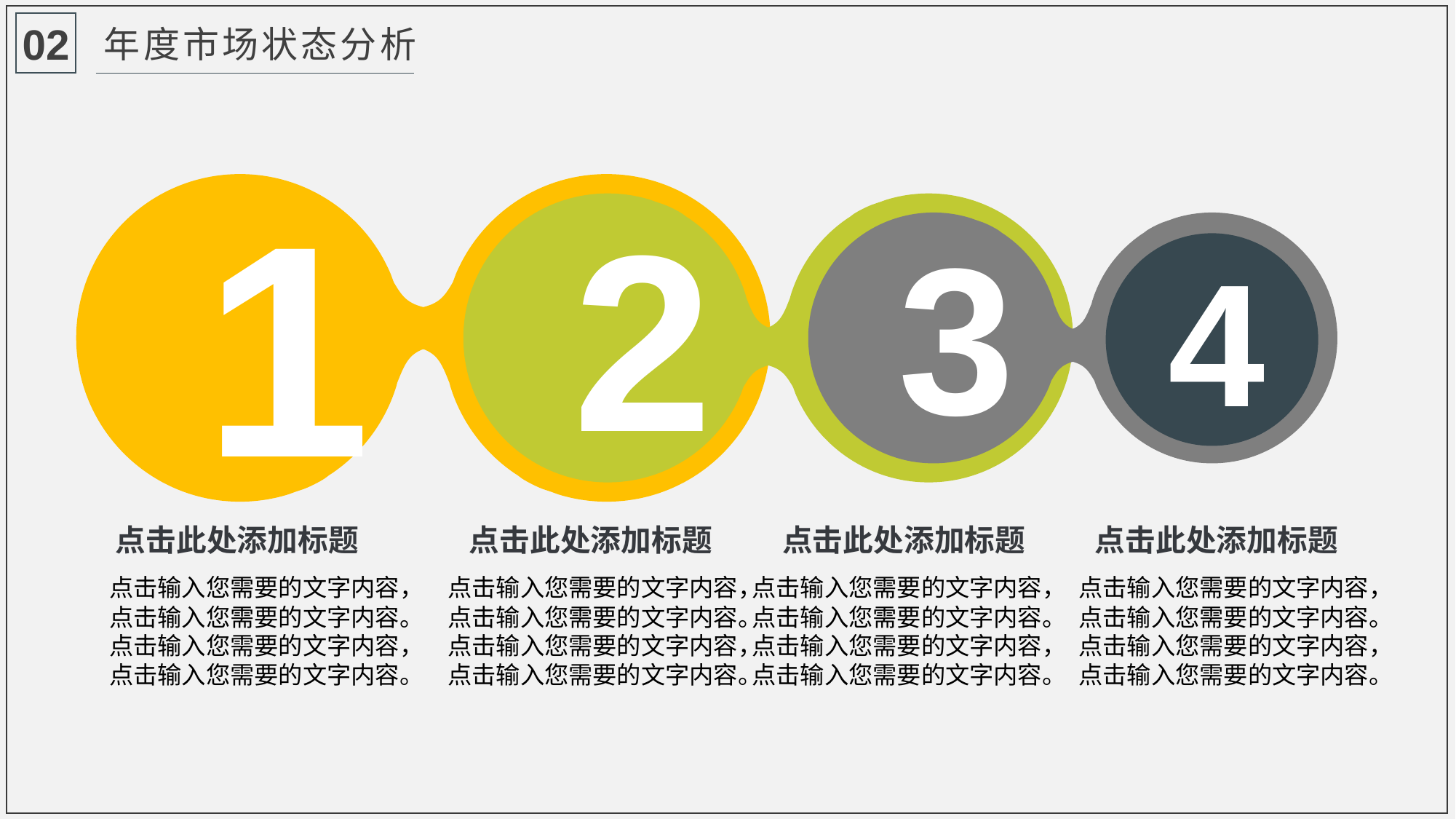

02
年度市场状态分析
1

2

3

4

点击此处添加标题
点击此处添加标题
点击此处添加标题
点击此处添加标题
点击输入您需要的文字内容，点击输入您需要的文字内容。点击输入您需要的文字内容，点击输入您需要的文字内容。
点击输入您需要的文字内容，点击输入您需要的文字内容。点击输入您需要的文字内容，点击输入您需要的文字内容。
点击输入您需要的文字内容，点击输入您需要的文字内容。点击输入您需要的文字内容，点击输入您需要的文字内容。
点击输入您需要的文字内容，点击输入您需要的文字内容。点击输入您需要的文字内容，点击输入您需要的文字内容。